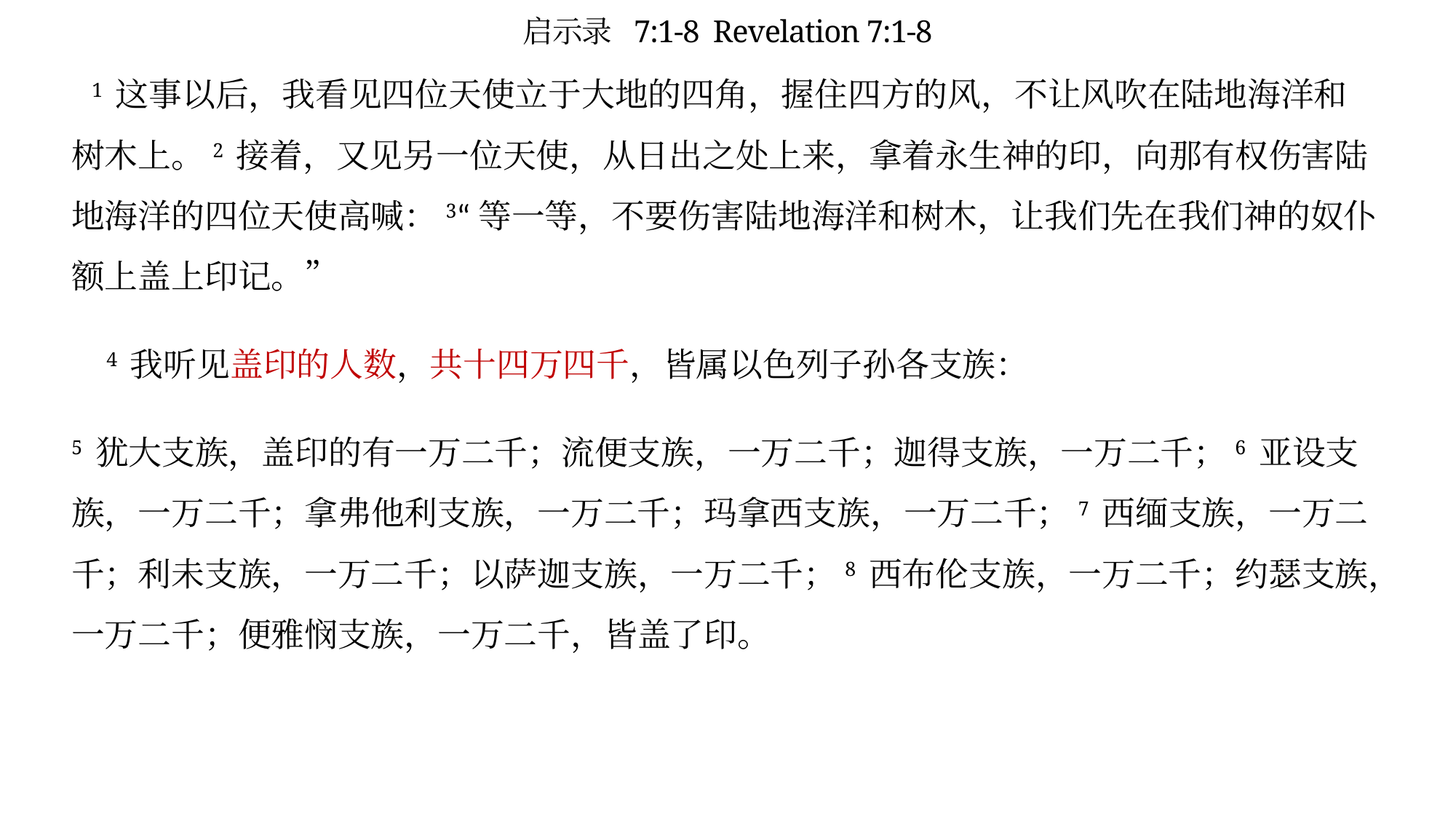

# 启示录  7:1-8  Revelation 7:1-8
    1 这事以后，我看见四位天使立于大地的四角，握住四方的风，不让风吹在陆地海洋和树木上。2 接着，又见另一位天使，从日出之处上来，拿着永生神的印，向那有权伤害陆地海洋的四位天使高喊：3“等一等，不要伤害陆地海洋和树木，让我们先在我们神的奴仆额上盖上印记。”
        4 我听见盖印的人数，共十四万四千，皆属以色列子孙各支族：
5 犹大支族，盖印的有一万二千；流便支族，一万二千；迦得支族，一万二千；6 亚设支族，一万二千；拿弗他利支族，一万二千；玛拿西支族，一万二千；7 西缅支族，一万二千；利未支族，一万二千；以萨迦支族，一万二千；8 西布伦支族，一万二千；约瑟支族，一万二千；便雅悯支族，一万二千，皆盖了印。